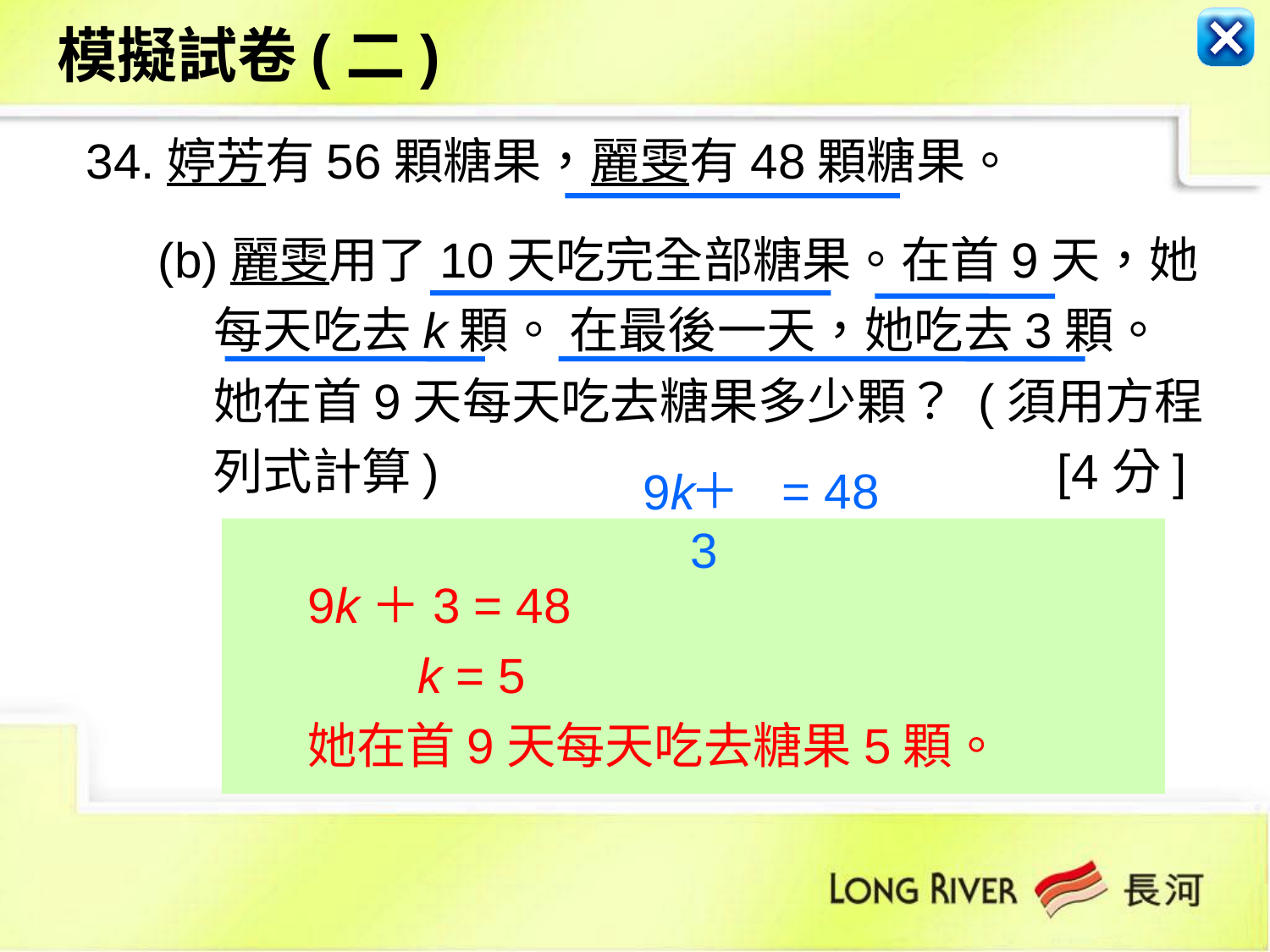

模擬試卷(二)
34.婷芳有56顆糖果，麗雯有48顆糖果。

(b)麗雯用了10天吃完全部糖果。在首9天，她
    每天吃去k顆。 在最後一天，她吃去3顆。
    她在首9天每天吃去糖果多少顆？ (須用方程
    列式計算)                                             [4分]

＋3
= 48
9k

9k＋3 = 48
        k = 5
她在首9天每天吃去糖果5顆。